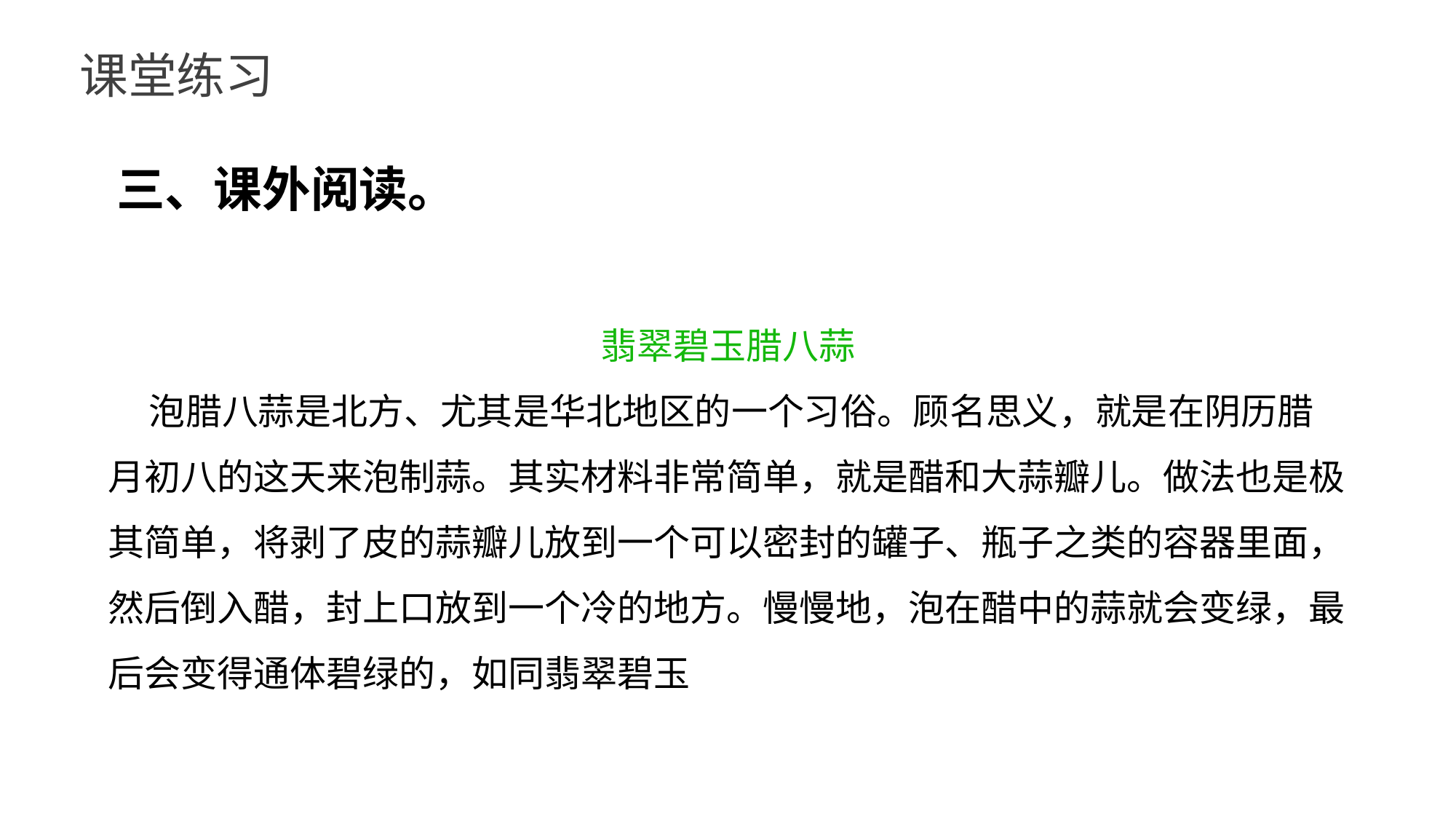

课堂练习
三、课外阅读。
翡翠碧玉腊八蒜
    泡腊八蒜是北方、尤其是华北地区的一个习俗。顾名思义，就是在阴历腊月初八的这天来泡制蒜。其实材料非常简单，就是醋和大蒜瓣儿。做法也是极其简单，将剥了皮的蒜瓣儿放到一个可以密封的罐子、瓶子之类的容器里面，然后倒入醋，封上口放到一个冷的地方。慢慢地，泡在醋中的蒜就会变绿，最后会变得通体碧绿的，如同翡翠碧玉